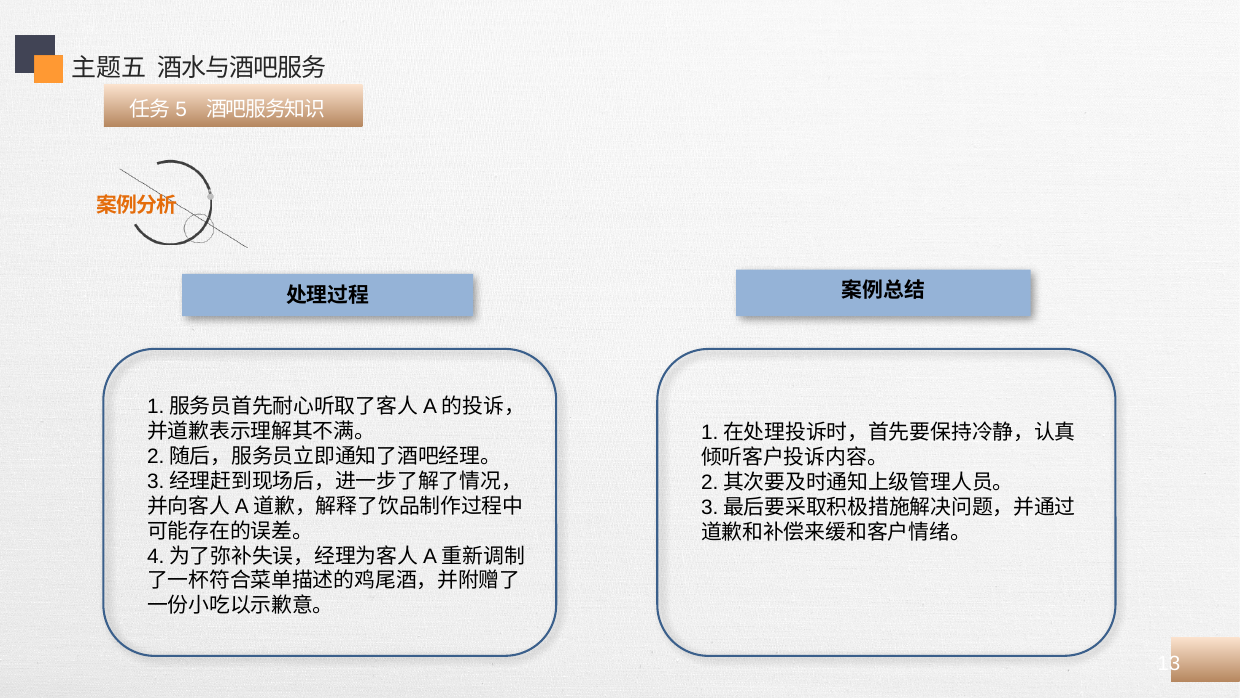

主题五  酒水与酒吧服务

 任务5   酒吧服务知识
案例总结
处理过程

1.服务员首先耐心听取了客人A的投诉，并道歉表示理解其不满。
2.随后，服务员立即通知了酒吧经理。
3.经理赶到现场后，进一步了解了情况，并向客人A道歉，解释了饮品制作过程中可能存在的误差。
4.为了弥补失误，经理为客人A重新调制了一杯符合菜单描述的鸡尾酒，并附赠了一份小吃以示歉意。

1.在处理投诉时，首先要保持冷静，认真倾听客户投诉内容。
2.其次要及时通知上级管理人员。
3.最后要采取积极措施解决问题，并通过道歉和补偿来缓和客户情绪。